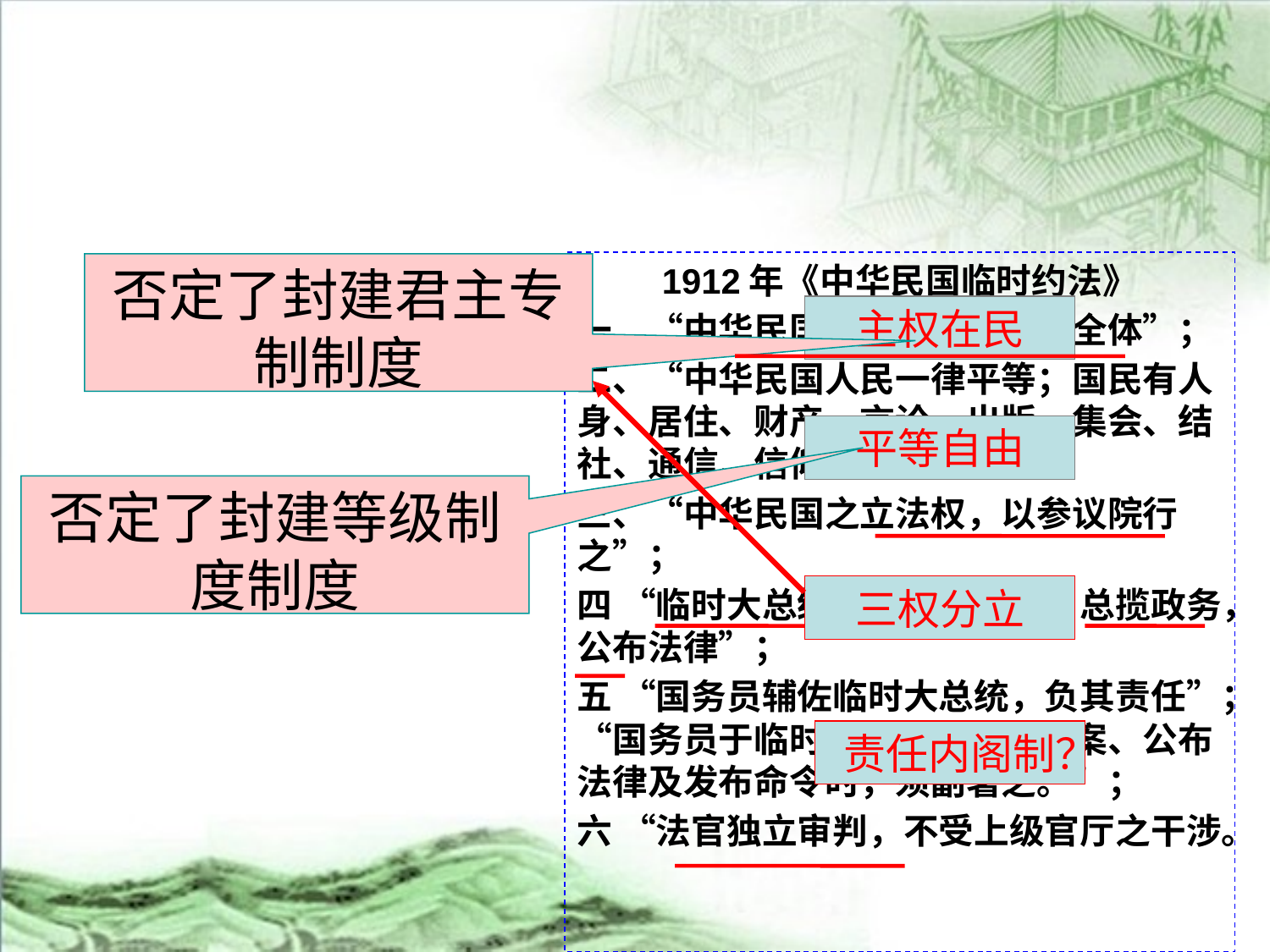

1912年《中华民国临时约法》
一、“中华民国之主权属于国民全体”；
二、“中华民国人民一律平等；国民有人身、居住、财产、言论、出版、集会、结社、通信、信仰等自由。
三、“中华民国之立法权，以参议院行之”；
四 “临时大总统代表临时政府，总揽政务，公布法律”；
五 “国务员辅佐临时大总统，负其责任”；“国务员于临时大总统提出法律案、公布法律及发布命令时，须副署之。”；
六 “法官独立审判，不受上级官厅之干涉。
否定了封建君主专制制度
主权在民

平等自由
否定了封建等级制度制度

三权分立

责任内阁制？